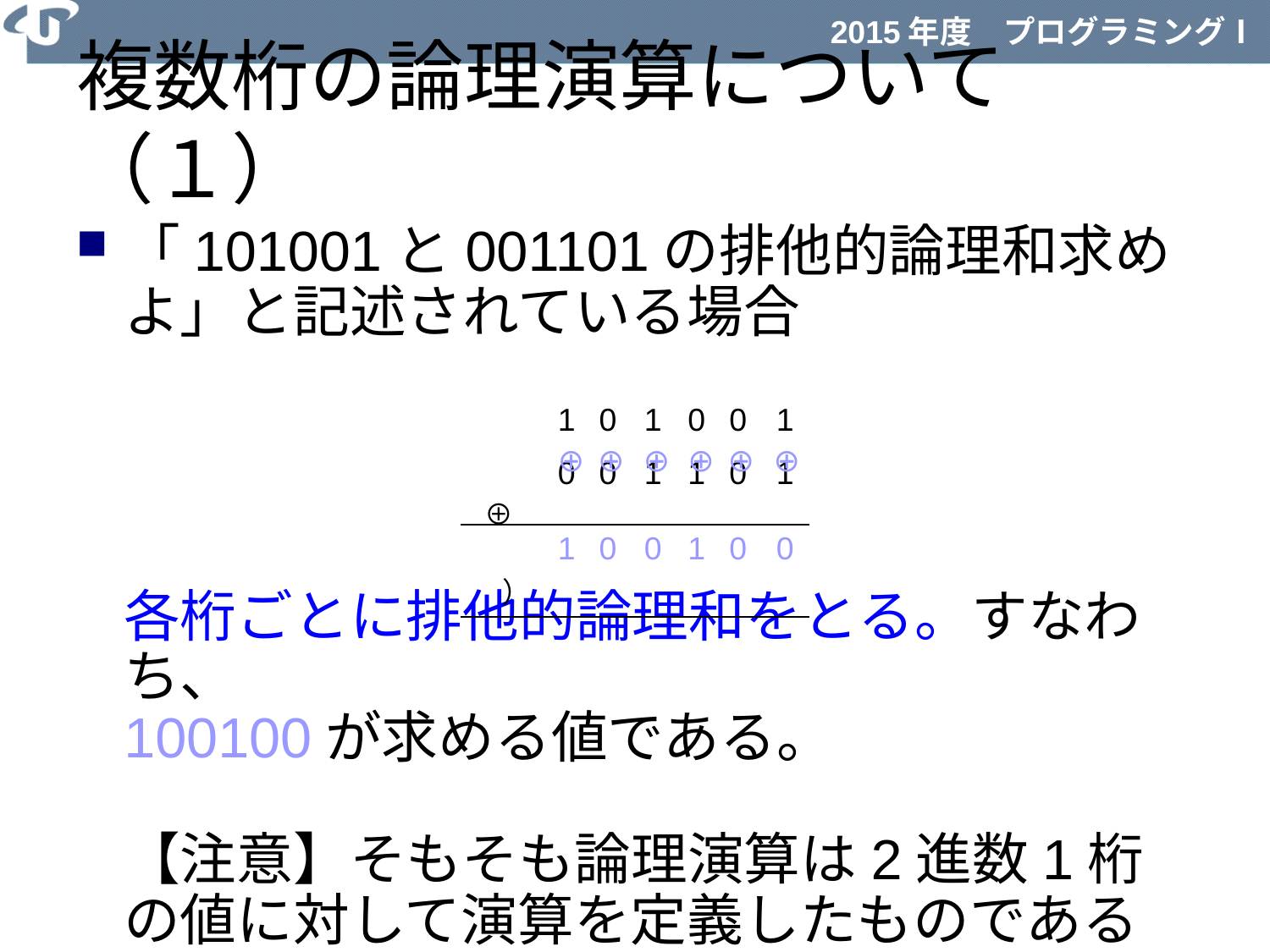

# 複数桁の論理演算について（１）
「101001と001101の排他的論理和求めよ」と記述されている場合
各桁ごとに排他的論理和をとる。すなわち、
100100が求める値である。
【注意】そもそも論理演算は2進数1桁の値に対して演算を定義したものである
|  | ⊕ | ⊕ | ⊕ | ⊕ | ⊕ | ⊕ |
| --- | --- | --- | --- | --- | --- | --- |
|  |  |  |  |  |  |  |
|  | 1 | 0 | 0 | 1 | 0 | 0 |
|  | 1 | 0 | 1 | 0 | 0 | 1 |
| --- | --- | --- | --- | --- | --- | --- |
| ⊕　） | 0 | 0 | 1 | 1 | 0 | 1 |
|  |  |  |  |  |  |  |